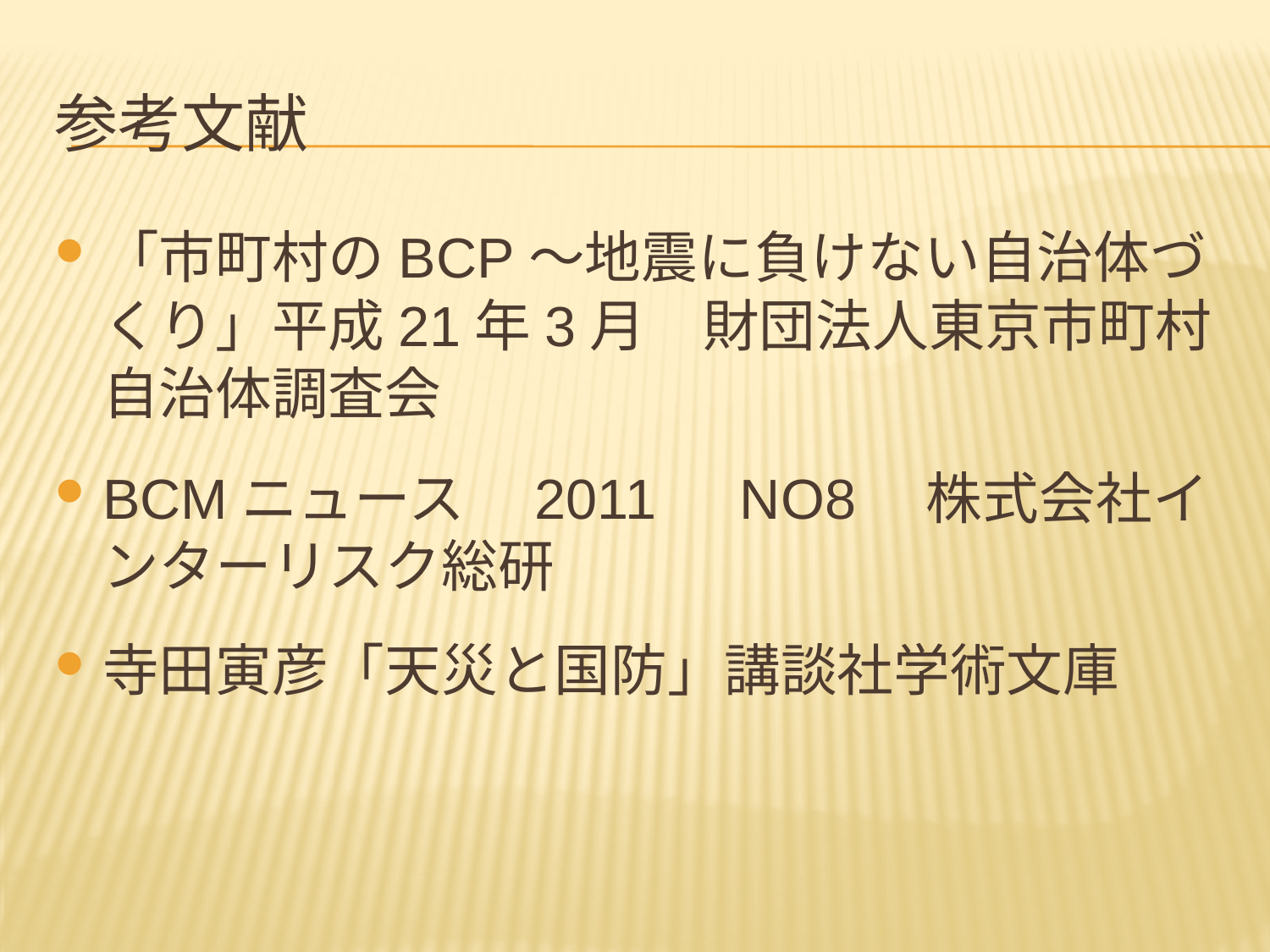

# 参考文献
「市町村のBCP～地震に負けない自治体づくり」平成21年3月　財団法人東京市町村自治体調査会

BCMニュース　2011　NO8　株式会社インターリスク総研

寺田寅彦「天災と国防」講談社学術文庫